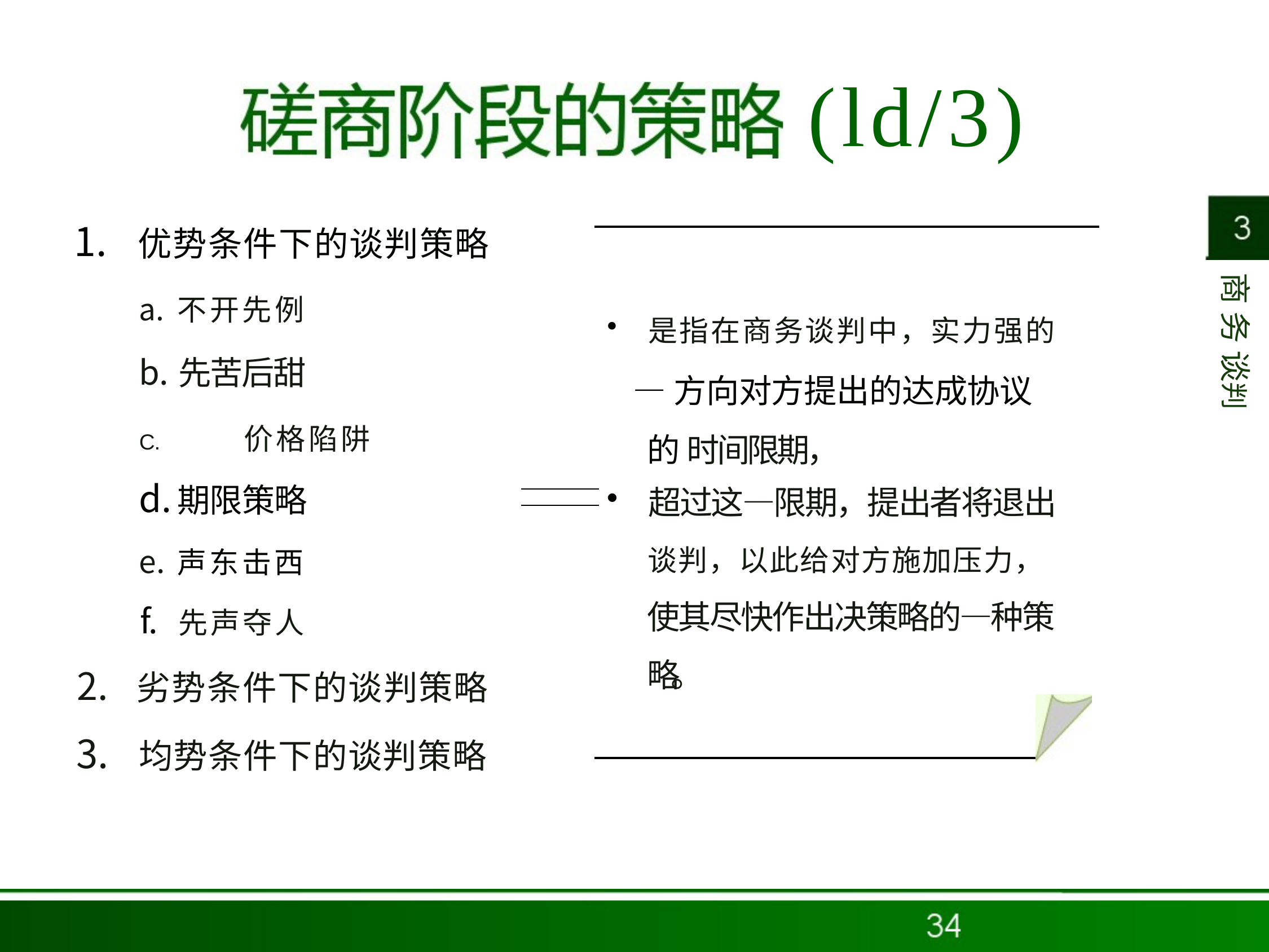

# (ld/3)

优势条件下的谈判策略
不开先例
先苦后甜
C.	价格陷阱
期限策略
声东击西
先声夺人
劣势条件下的谈判策略
均势条件下的谈判策略

商 务 谈判
是指在商务谈判中，实力强的
—方向对方提出的达成协议的 时间限期，
超过这—限期，提出者将退出
谈判，以此给对方施加压力，  使其尽快作出决策略的—种策 略。